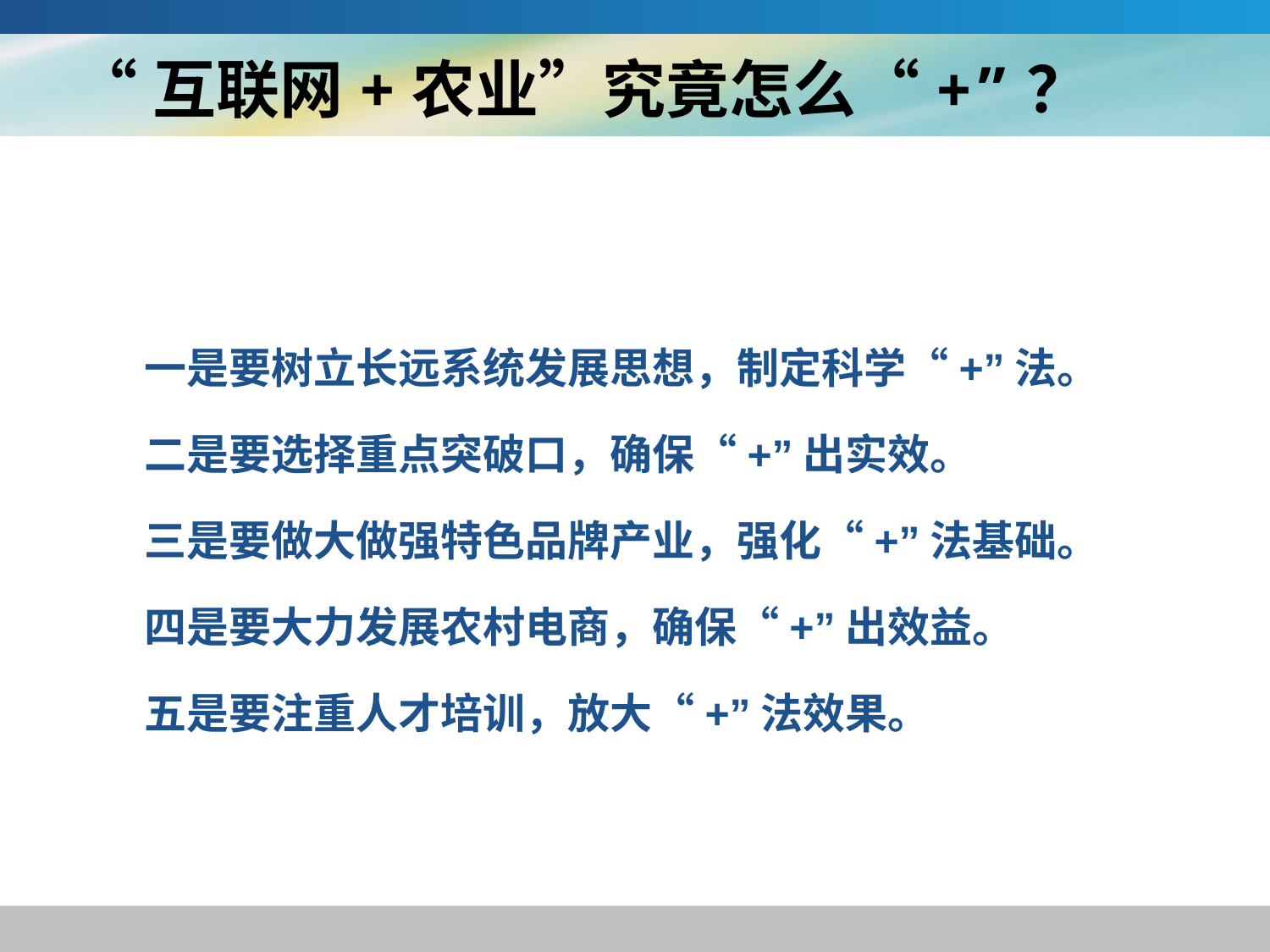

# “互联网+农业”究竟怎么“+”？
一是要树立长远系统发展思想，制定科学“+”法。
二是要选择重点突破口，确保“+”出实效。
三是要做大做强特色品牌产业，强化“+”法基础。
四是要大力发展农村电商，确保“+”出效益。
五是要注重人才培训，放大“+”法效果。